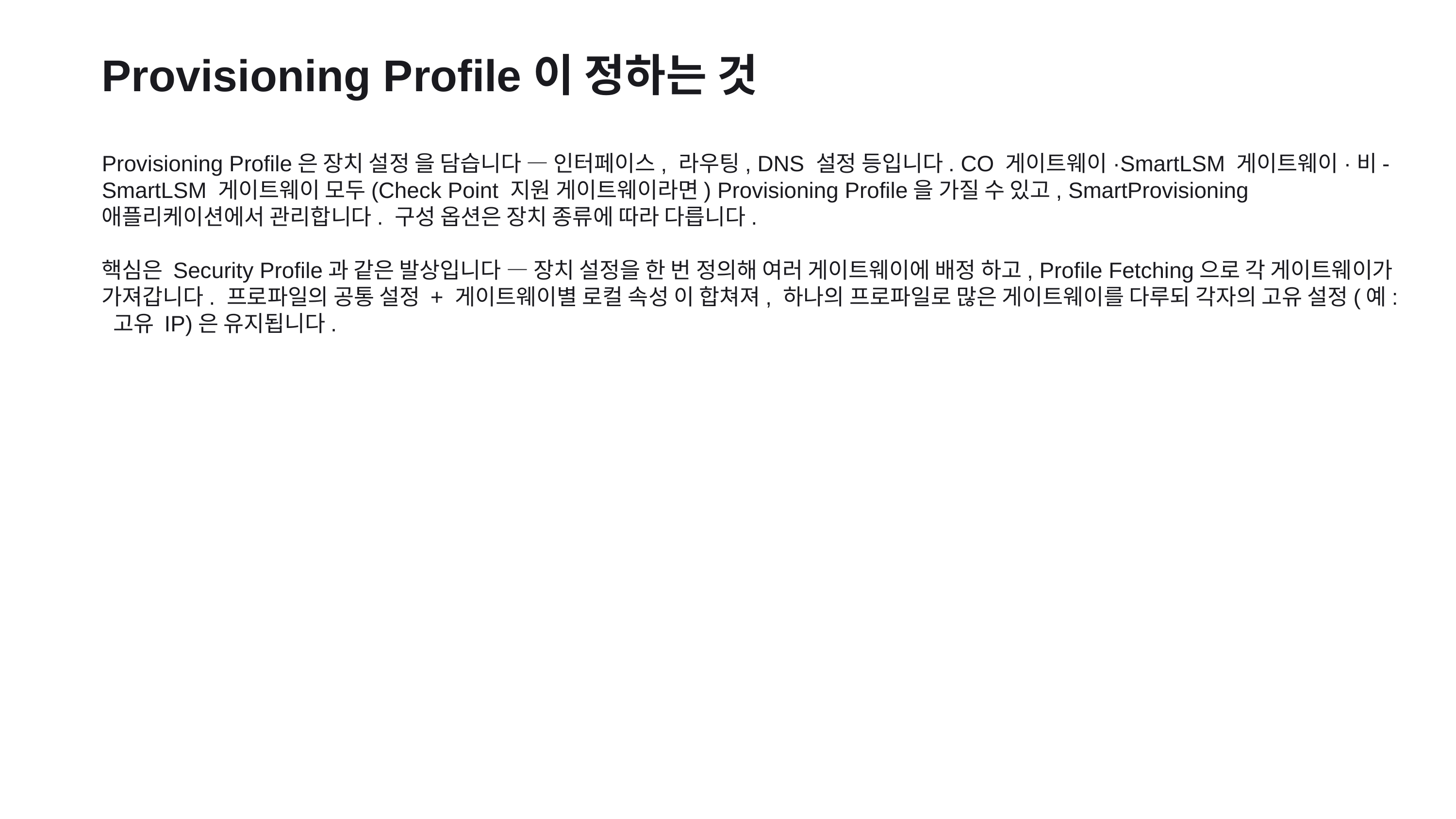

Provisioning Profile이 정하는 것
Provisioning Profile은 장치 설정 을 담습니다 — 인터페이스, 라우팅, DNS 설정 등입니다. CO 게이트웨이·SmartLSM 게이트웨이·비-SmartLSM 게이트웨이 모두(Check Point 지원 게이트웨이라면) Provisioning Profile을 가질 수 있고, SmartProvisioning 애플리케이션에서 관리합니다. 구성 옵션은 장치 종류에 따라 다릅니다.

핵심은 Security Profile과 같은 발상입니다 — 장치 설정을 한 번 정의해 여러 게이트웨이에 배정 하고, Profile Fetching으로 각 게이트웨이가 가져갑니다. 프로파일의 공통 설정 + 게이트웨이별 로컬 속성 이 합쳐져, 하나의 프로파일로 많은 게이트웨이를 다루되 각자의 고유 설정(예: 고유 IP)은 유지됩니다.